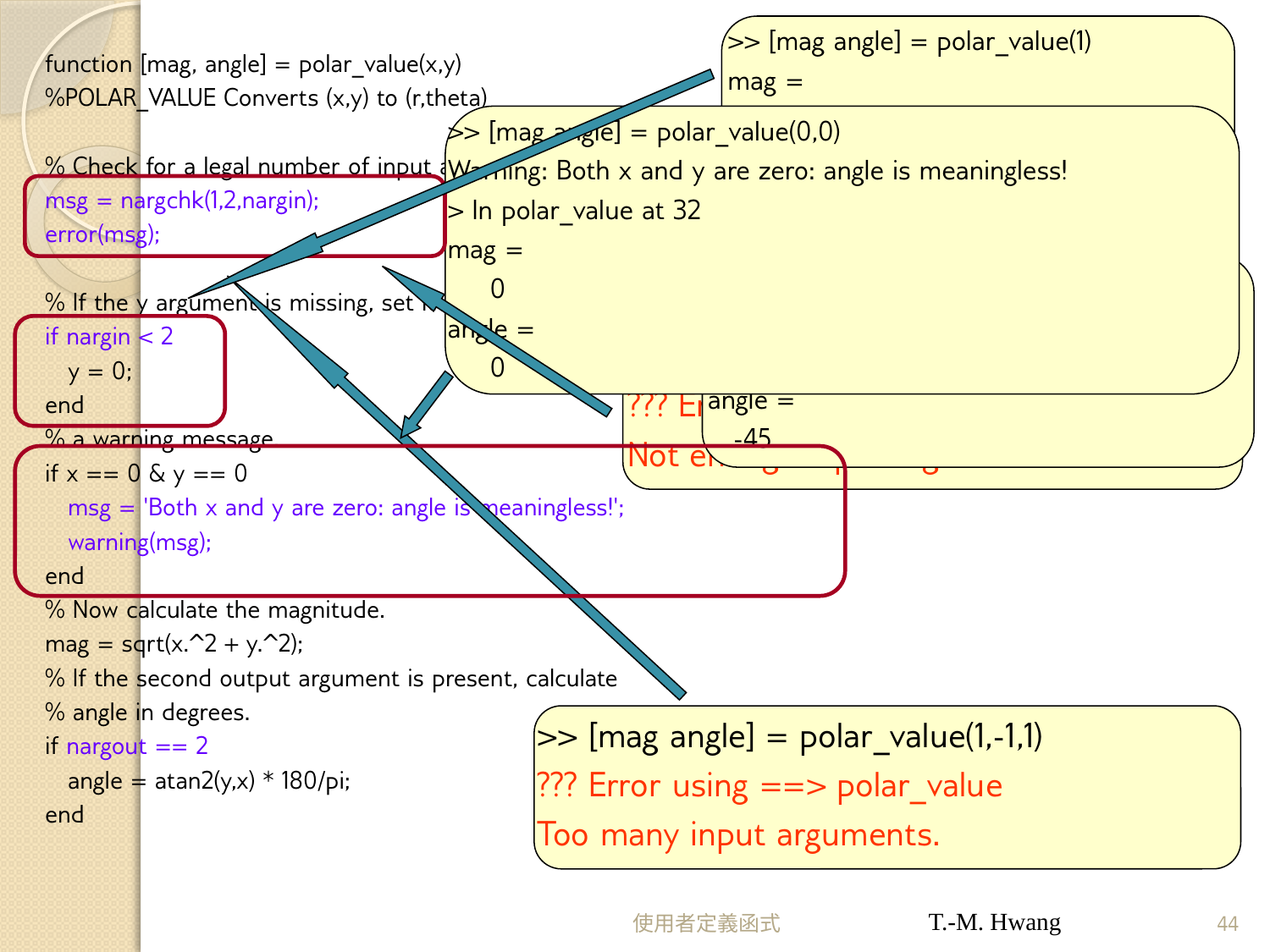

>> [mag angle] = polar_value(1)
mag =
     1
angle =
     0

function [mag, angle] = polar_value(x,y)
%POLAR_VALUE Converts (x,y) to (r,theta)

% Check for a legal number of input arguments.
msg = nargchk(1,2,nargin);
error(msg);

% If the y argument is missing, set it to 0.
if nargin < 2
   y = 0;
end
% a warning message.
if x == 0 & y == 0
   msg = 'Both x and y are zero: angle is meaningless!';
   warning(msg);
end
% Now calculate the magnitude.
mag = sqrt(x.^2 + y.^2);
% If the second output argument is present, calculate
% angle in degrees.
if nargout == 2
   angle = atan2(y,x) * 180/pi;
end

>> [mag angle] = polar_value(0,0)
Warning: Both x and y are zero: angle is meaningless!
> In polar_value at 32
mag =
     0
angle =
     0

>> [mag angle] = polar_value(1,-1)
mag =
    1.4142
angle =
   -45

>> [mag angle] = polar_value
??? Error using ==> polar_value
Not enough input arguments.

>> [mag angle] = polar_value(1,-1,1)
??? Error using ==> polar_value
Too many input arguments.

使用者定義函式
T.-M. Hwang
44